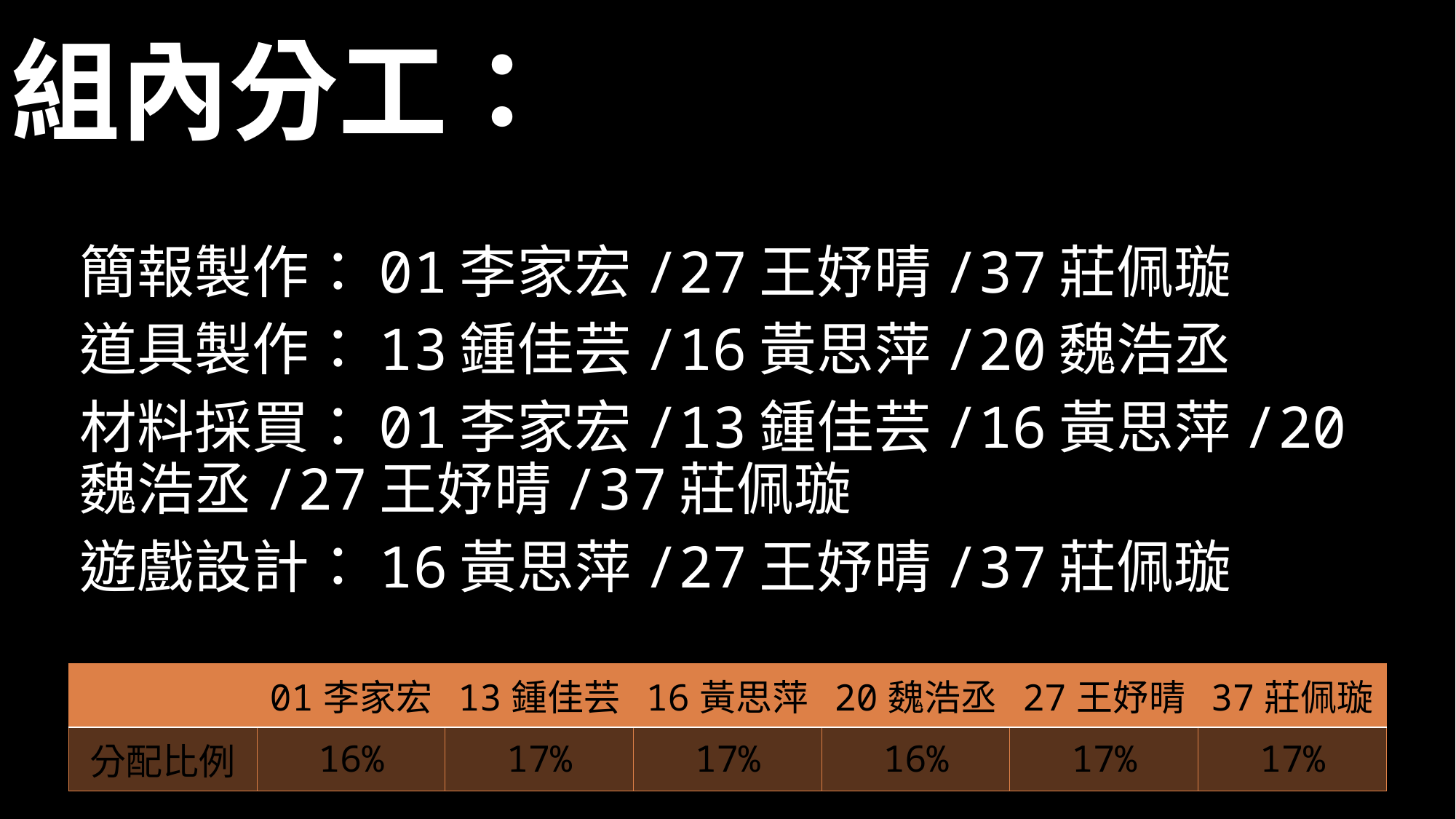

# 組內分工：
簡報製作：01李家宏/27王妤晴/37莊佩璇
道具製作：13鍾佳芸/16黃思萍/20魏浩丞
材料採買：01李家宏/13鍾佳芸/16黃思萍/20魏浩丞/27王妤晴/37莊佩璇
遊戲設計：16黃思萍/27王妤晴/37莊佩璇
|  | 01李家宏 | 13鍾佳芸 | 16黃思萍 | 20魏浩丞 | 27王妤晴 | 37莊佩璇 |
| --- | --- | --- | --- | --- | --- | --- |
| 分配比例 | 16% | 17% | 17% | 16% | 17% | 17% |